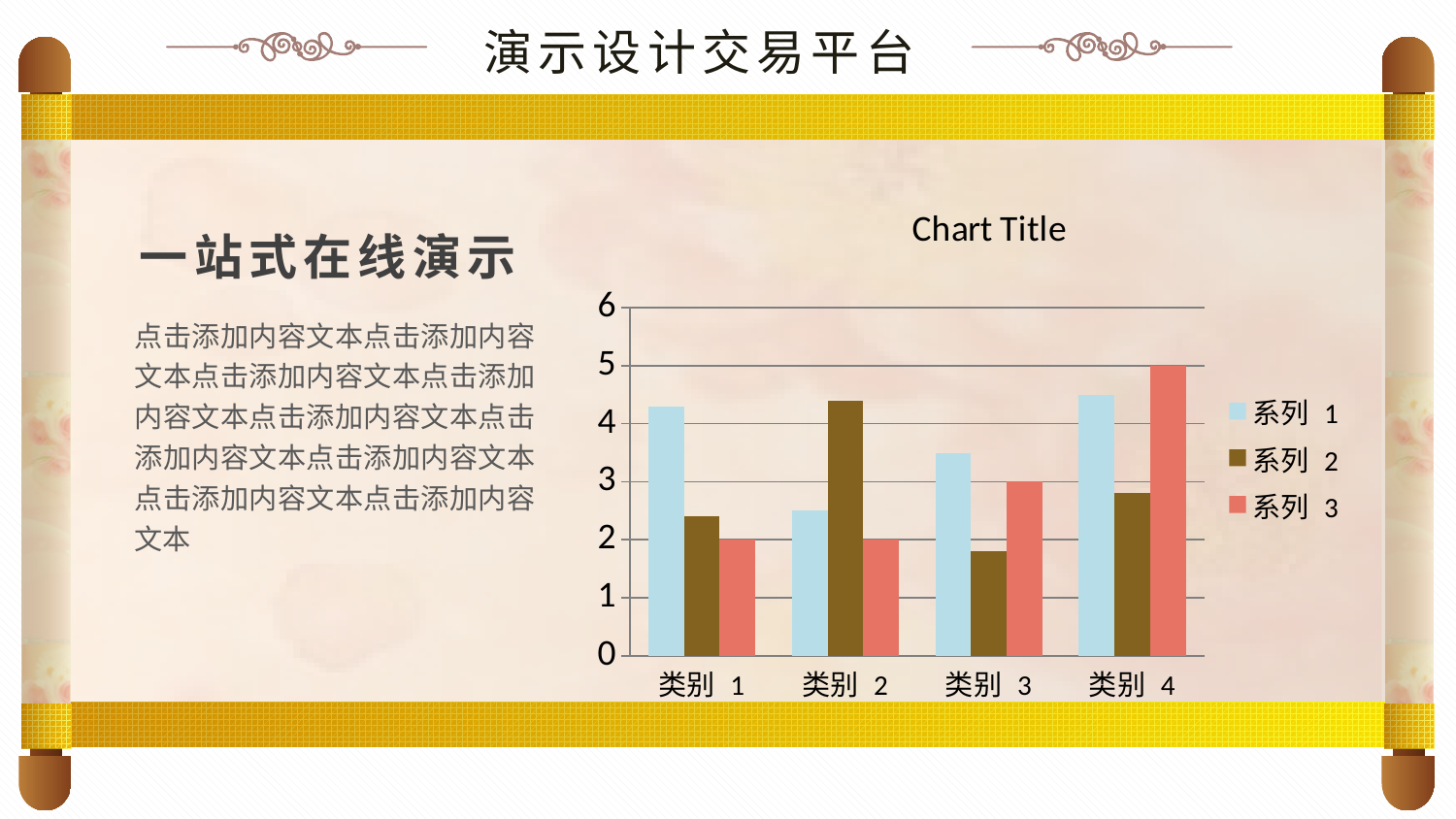

演示设计交易平台

### Chart:

| Category | 系列 1 | 系列 2 | 系列 3 |
|---|---|---|---|
| 类别 1 | 4.3 | 2.4 | 2.0 |
| 类别 2 | 2.5 | 4.4 | 2.0 |
| 类别 3 | 3.5 | 1.8 | 3.0 |
| 类别 4 | 4.5 | 2.8 | 5.0 |
一站式在线演示
点击添加内容文本点击添加内容文本点击添加内容文本点击添加内容文本点击添加内容文本点击添加内容文本点击添加内容文本点击添加内容文本点击添加内容文本